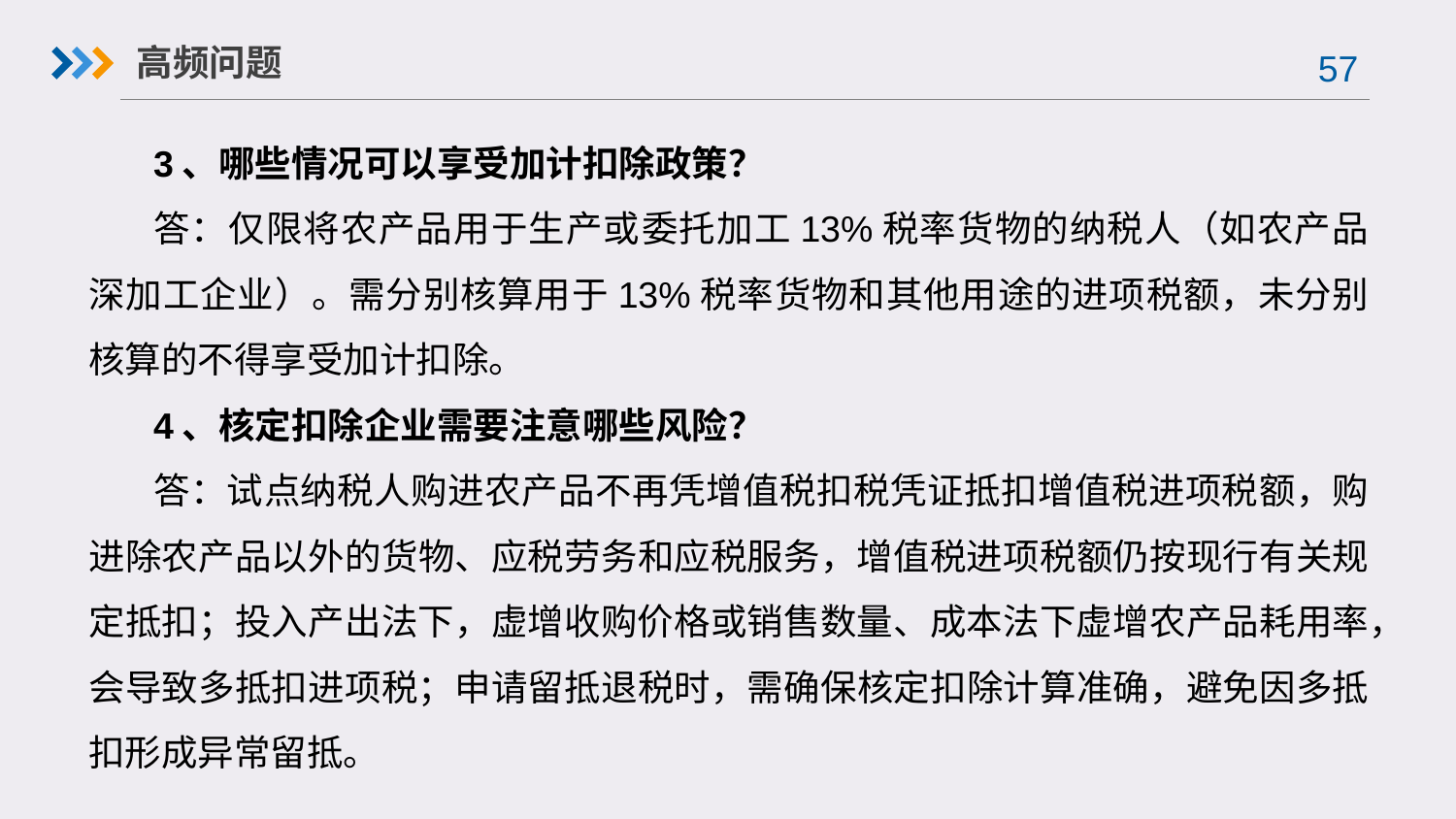

高频问题
3、哪些情况可以享受加计扣除政策？
答：仅限将农产品用于生产或委托加工13%税率货物的纳税人（如农产品深加工企业）。需分别核算用于13%税率货物和其他用途的进项税额，未分别核算的不得享受加计扣除。
4、核定扣除企业需要注意哪些风险？
答：试点纳税人购进农产品不再凭增值税扣税凭证抵扣增值税进项税额，购进除农产品以外的货物、应税劳务和应税服务，增值税进项税额仍按现行有关规定抵扣；投入产出法下，虚增收购价格或销售数量、成本法下虚增农产品耗用率，会导致多抵扣进项税；申请留抵退税时，需确保核定扣除计算准确，避免因多抵扣形成异常留抵。